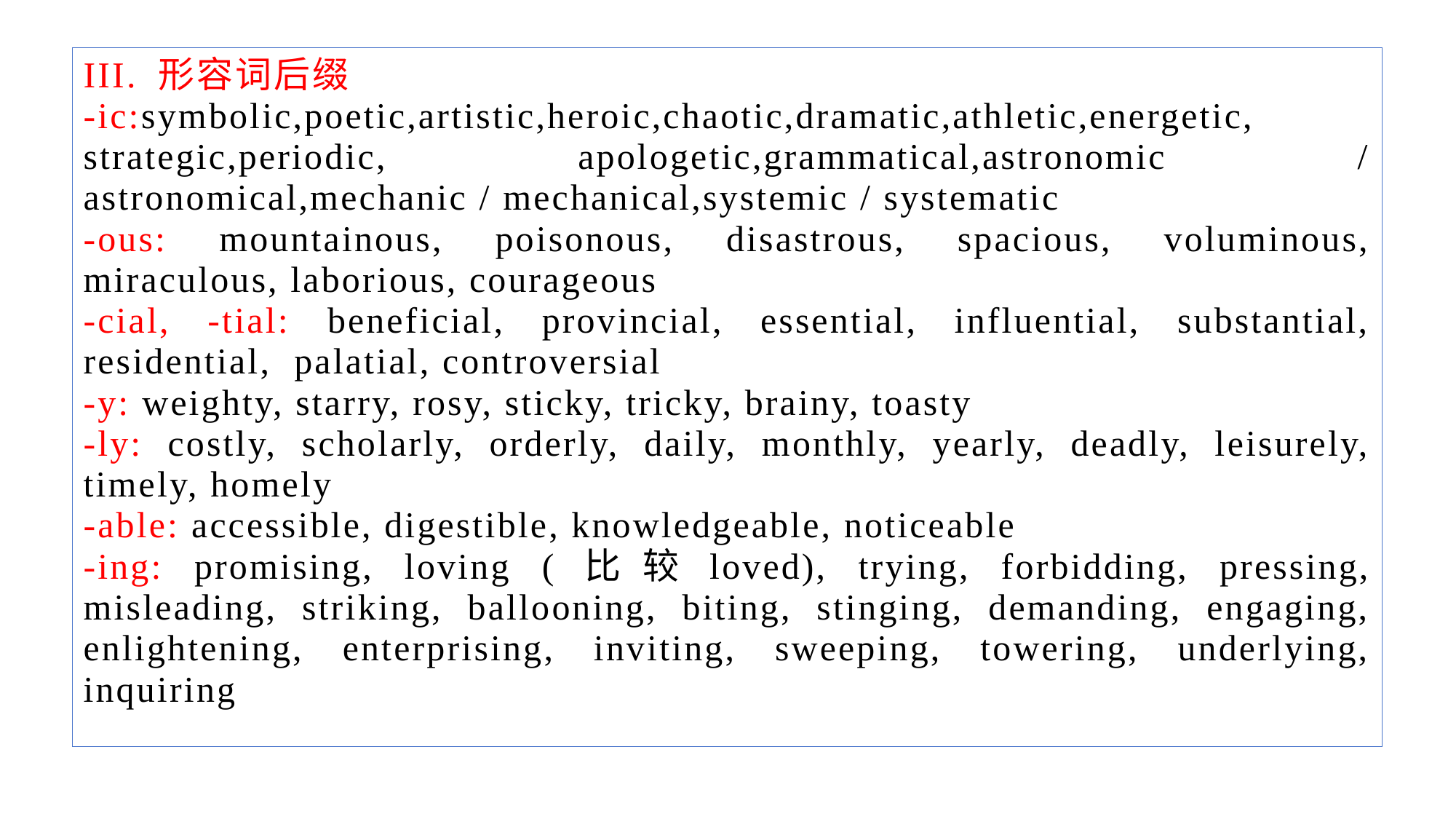

III. 形容词后缀
-ic:symbolic,poetic,artistic,heroic,chaotic,dramatic,athletic,energetic,
strategic,periodic, apologetic,grammatical,astronomic / astronomical,mechanic / mechanical,systemic / systematic
-ous: mountainous, poisonous, disastrous, spacious, voluminous, miraculous, laborious, courageous
-cial, -tial: beneficial, provincial, essential, influential, substantial, residential,  palatial, controversial
-y: weighty, starry, rosy, sticky, tricky, brainy, toasty
-ly: costly, scholarly, orderly, daily, monthly, yearly, deadly, leisurely, timely, homely
-able: accessible, digestible, knowledgeable, noticeable
-ing: promising, loving (比较loved), trying, forbidding, pressing, misleading, striking, ballooning, biting, stinging, demanding, engaging, enlightening, enterprising, inviting, sweeping, towering, underlying, inquiring